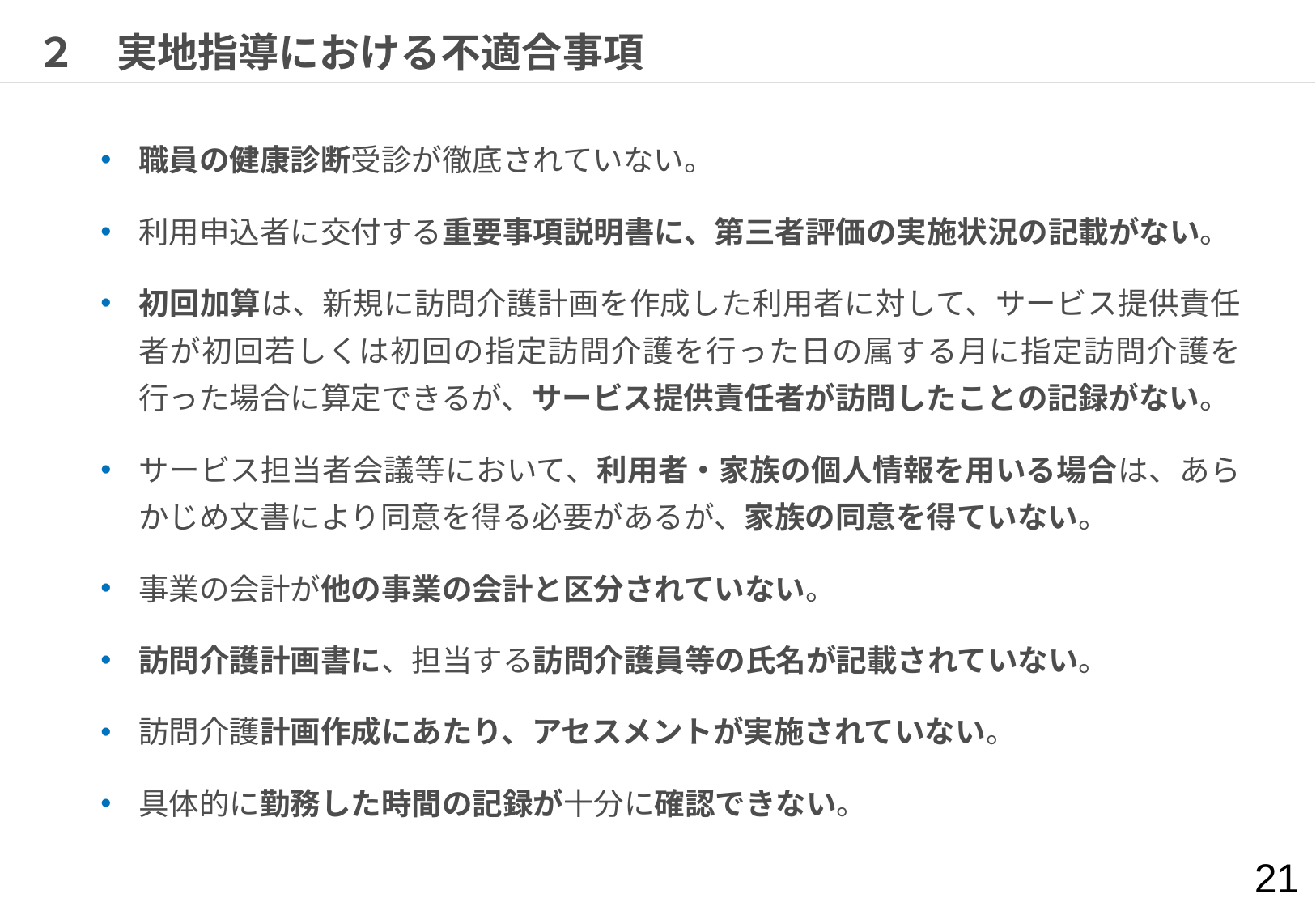

# ２　実地指導における不適合事項
職員の健康診断受診が徹底されていない。
利用申込者に交付する重要事項説明書に、第三者評価の実施状況の記載がない。
初回加算は、新規に訪問介護計画を作成した利用者に対して、サービス提供責任者が初回若しくは初回の指定訪問介護を行った日の属する月に指定訪問介護を行った場合に算定できるが、サービス提供責任者が訪問したことの記録がない。
サービス担当者会議等において、利用者・家族の個人情報を用いる場合は、あらかじめ文書により同意を得る必要があるが、家族の同意を得ていない。
事業の会計が他の事業の会計と区分されていない。
訪問介護計画書に、担当する訪問介護員等の氏名が記載されていない。
訪問介護計画作成にあたり、アセスメントが実施されていない。
具体的に勤務した時間の記録が十分に確認できない。
21